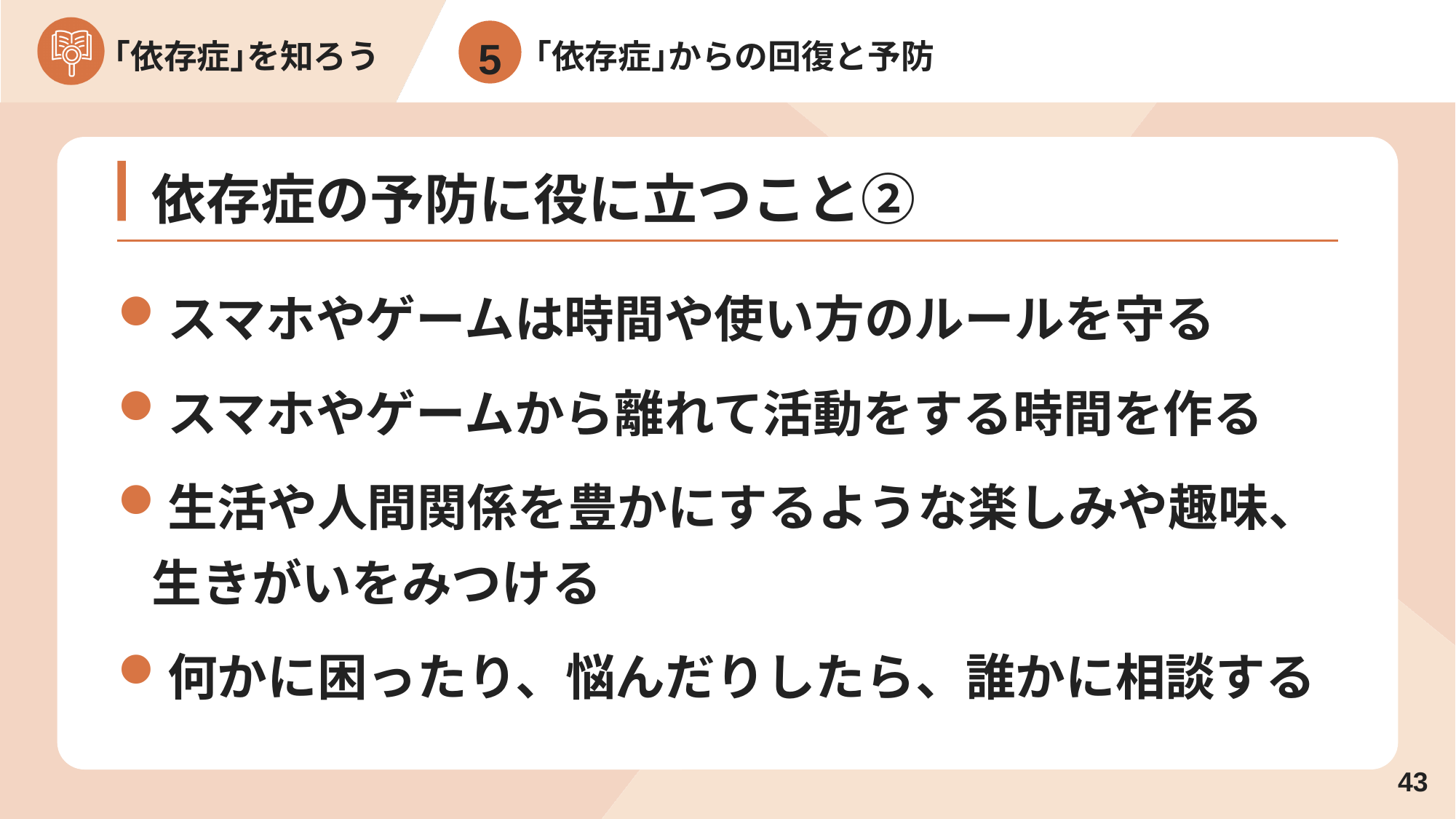

5
｢依存症｣からの回復と予防

依存症の予防に役に立つこと②
スマホやゲームは時間や使い方のルールを守る
スマホやゲームから離れて活動をする時間を作る
生活や人間関係を豊かにするような楽しみや趣味、
生きがいをみつける
何かに困ったり、悩んだりしたら、誰かに相談する
43